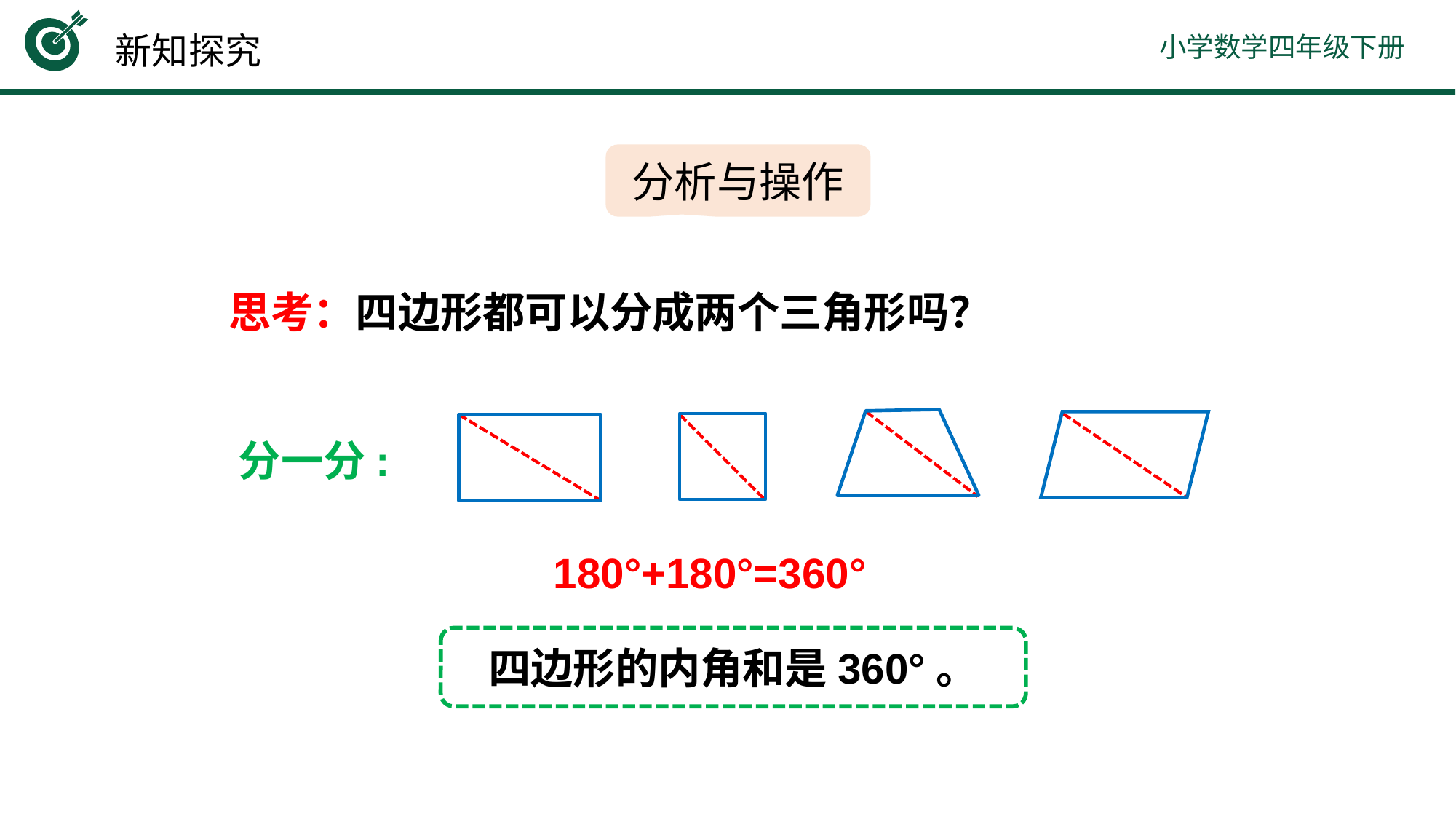

新知探究
分析与操作
思考：四边形都可以分成两个三角形吗？

分一分:
180°+180°=360°
四边形的内角和是360°。